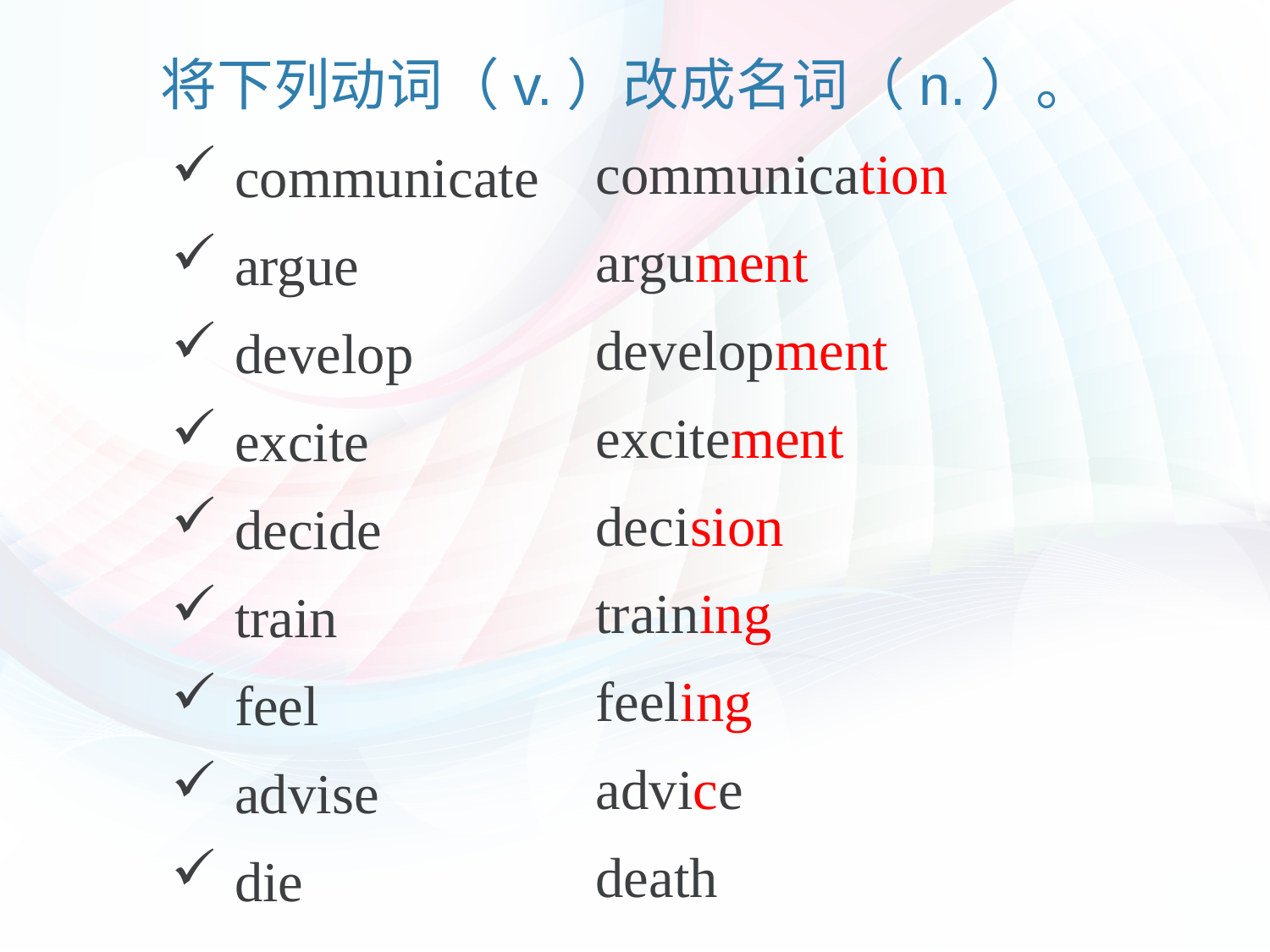

# 将下列动词（v.）改成名词（n.）。
communication
argument
development
excitement
decision
training
feeling
advice
death

communicate
argue
develop
excite
decide
train
feel
advise
die